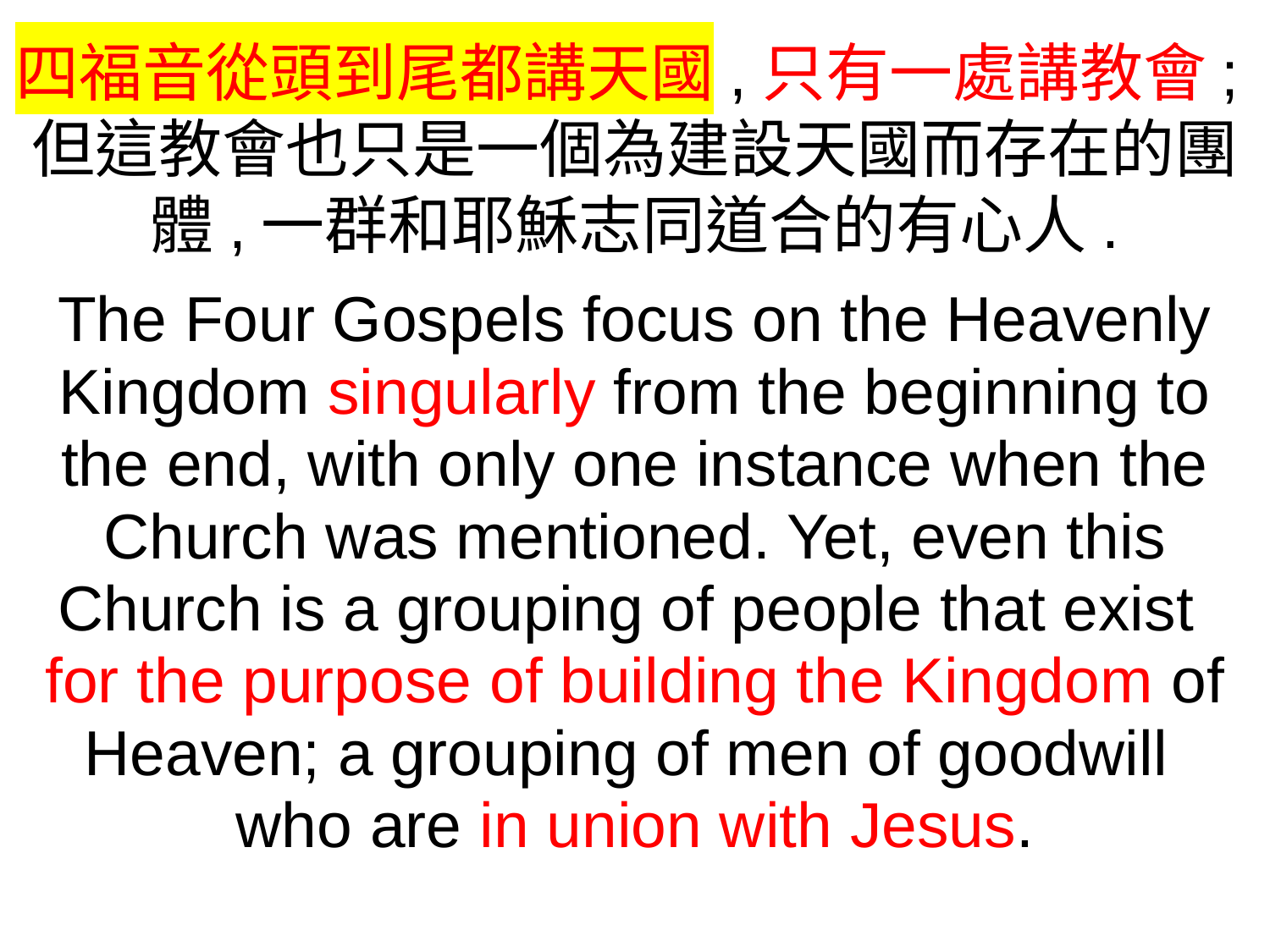

四福音從頭到尾都講天國,只有一處講教會;但這教會也只是一個為建設天國而存在的團體,一群和耶穌志同道合的有心人.
The Four Gospels focus on the Heavenly Kingdom singularly from the beginning to the end, with only one instance when the Church was mentioned. Yet, even this Church is a grouping of people that exist
for the purpose of building the Kingdom of Heaven; a grouping of men of goodwill
who are in union with Jesus.